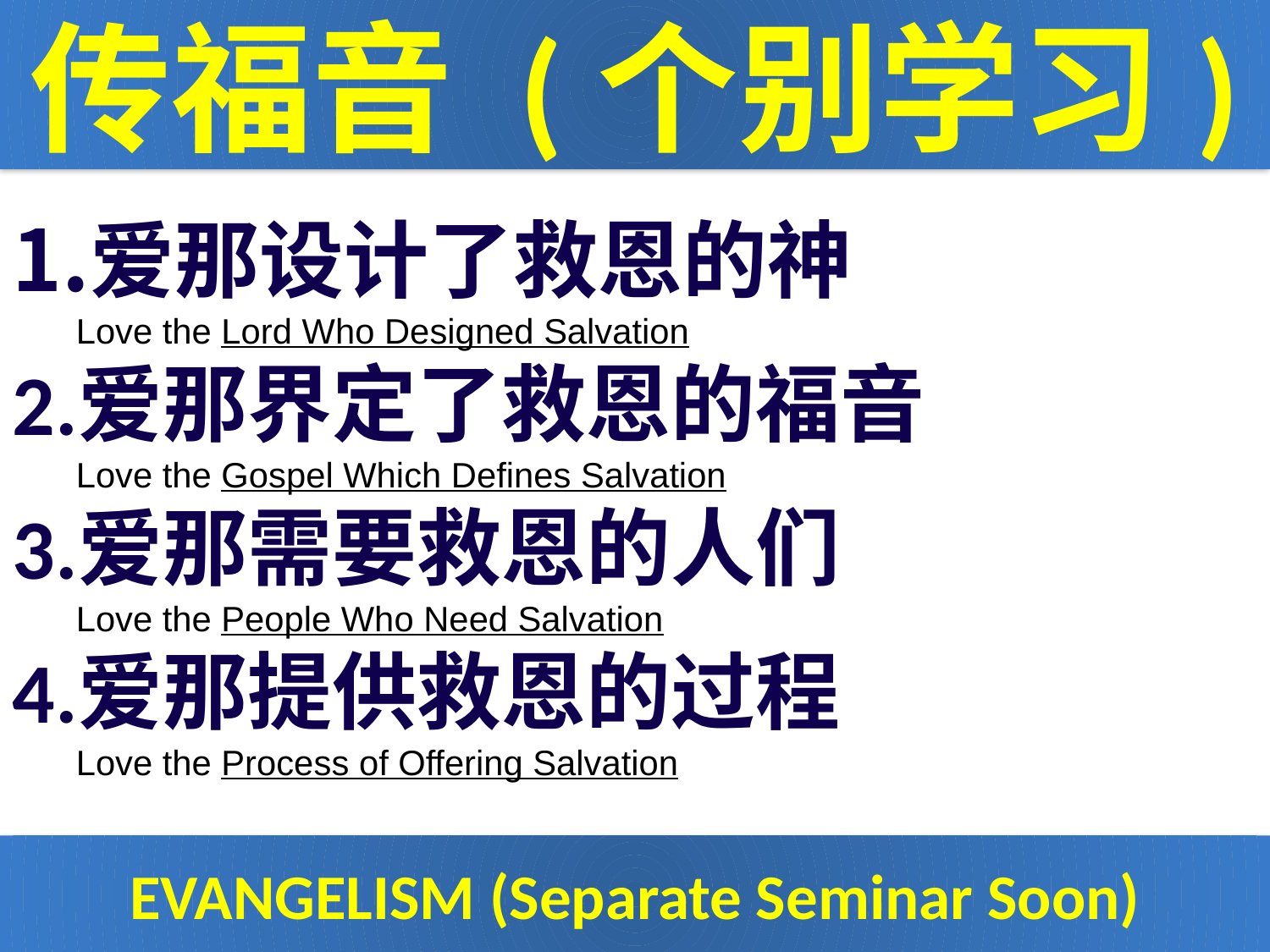

传福音 (个别学习)
爱那设计了救恩的神
Love the Lord Who Designed Salvation
爱那界定了救恩的福音
Love the Gospel Which Defines Salvation
爱那需要救恩的人们
Love the People Who Need Salvation
爱那提供救恩的过程
Love the Process of Offering Salvation
EVANGELISM (Separate Seminar Soon)